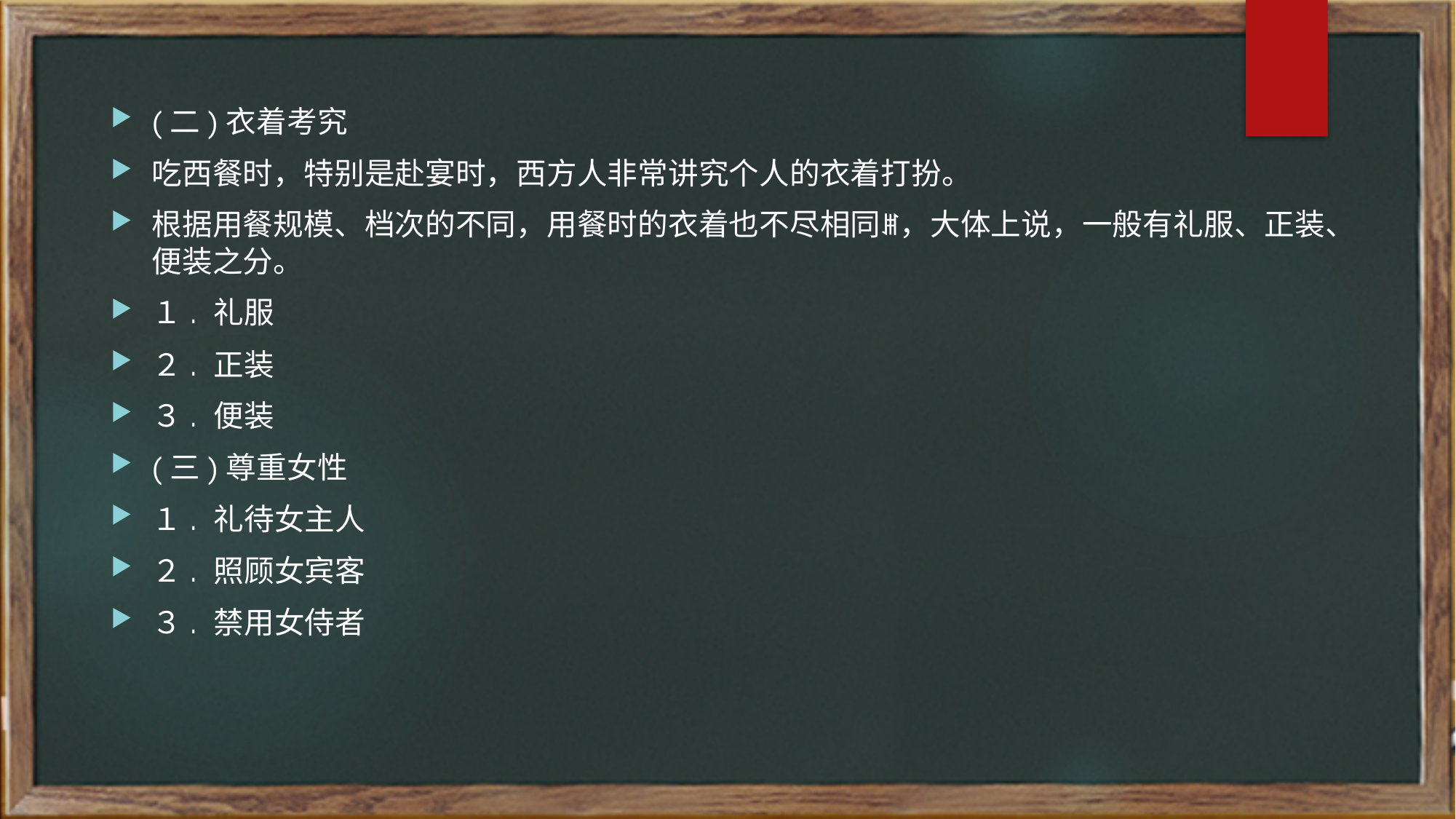

(二)衣着考究
吃西餐时，特别是赴宴时，西方人非常讲究个人的衣着打扮。
根据用餐规模、档次的不同，用餐时的衣着也不尽相同ꎮ，大体上说，一般有礼服、正装、便装之分。
１. 礼服
２. 正装
３. 便装
(三)尊重女性
１. 礼待女主人
２. 照顾女宾客
３. 禁用女侍者